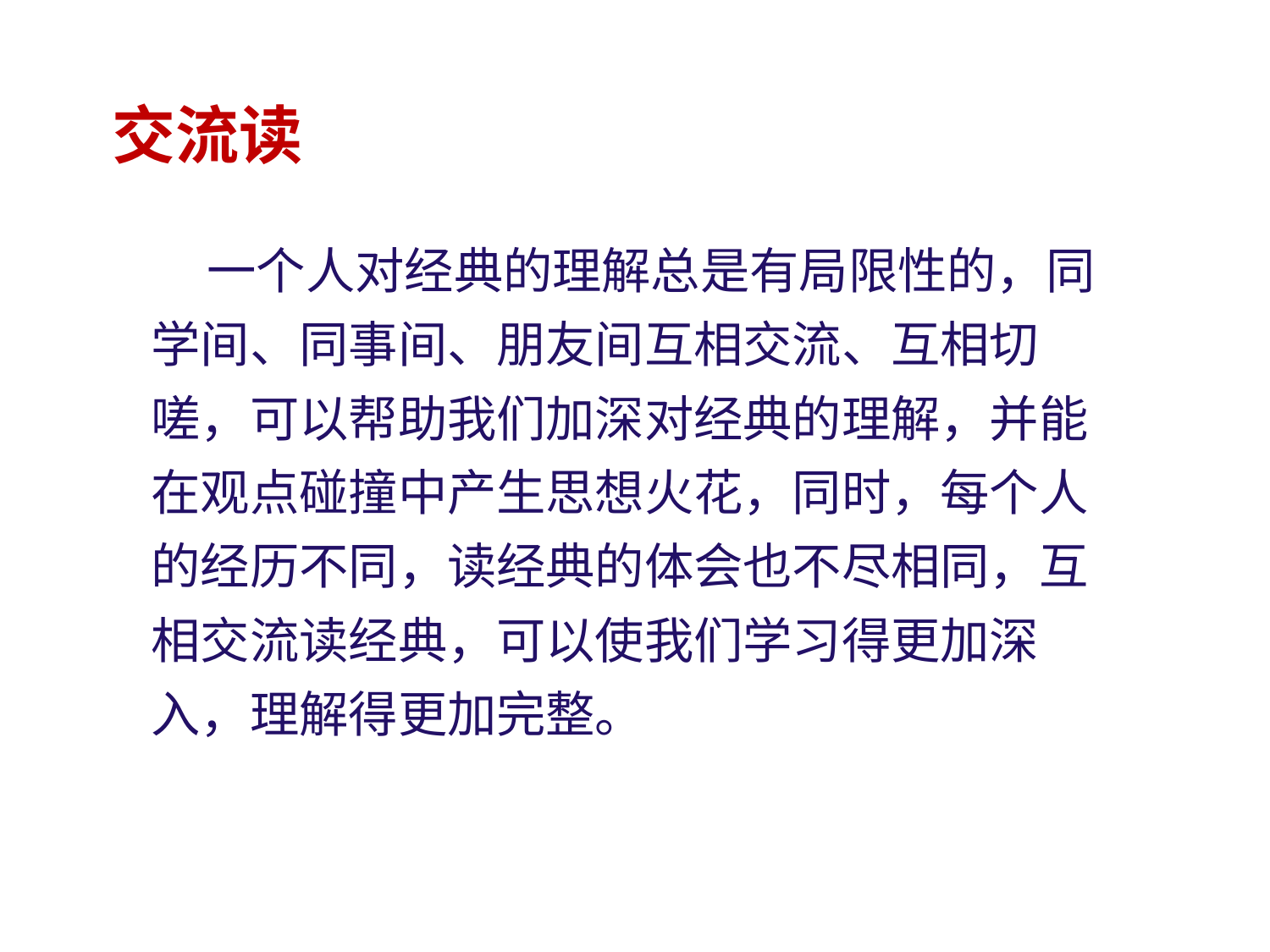

交流读
    一个人对经典的理解总是有局限性的，同学间、同事间、朋友间互相交流、互相切嗟，可以帮助我们加深对经典的理解，并能在观点碰撞中产生思想火花，同时，每个人的经历不同，读经典的体会也不尽相同，互相交流读经典，可以使我们学习得更加深入，理解得更加完整。